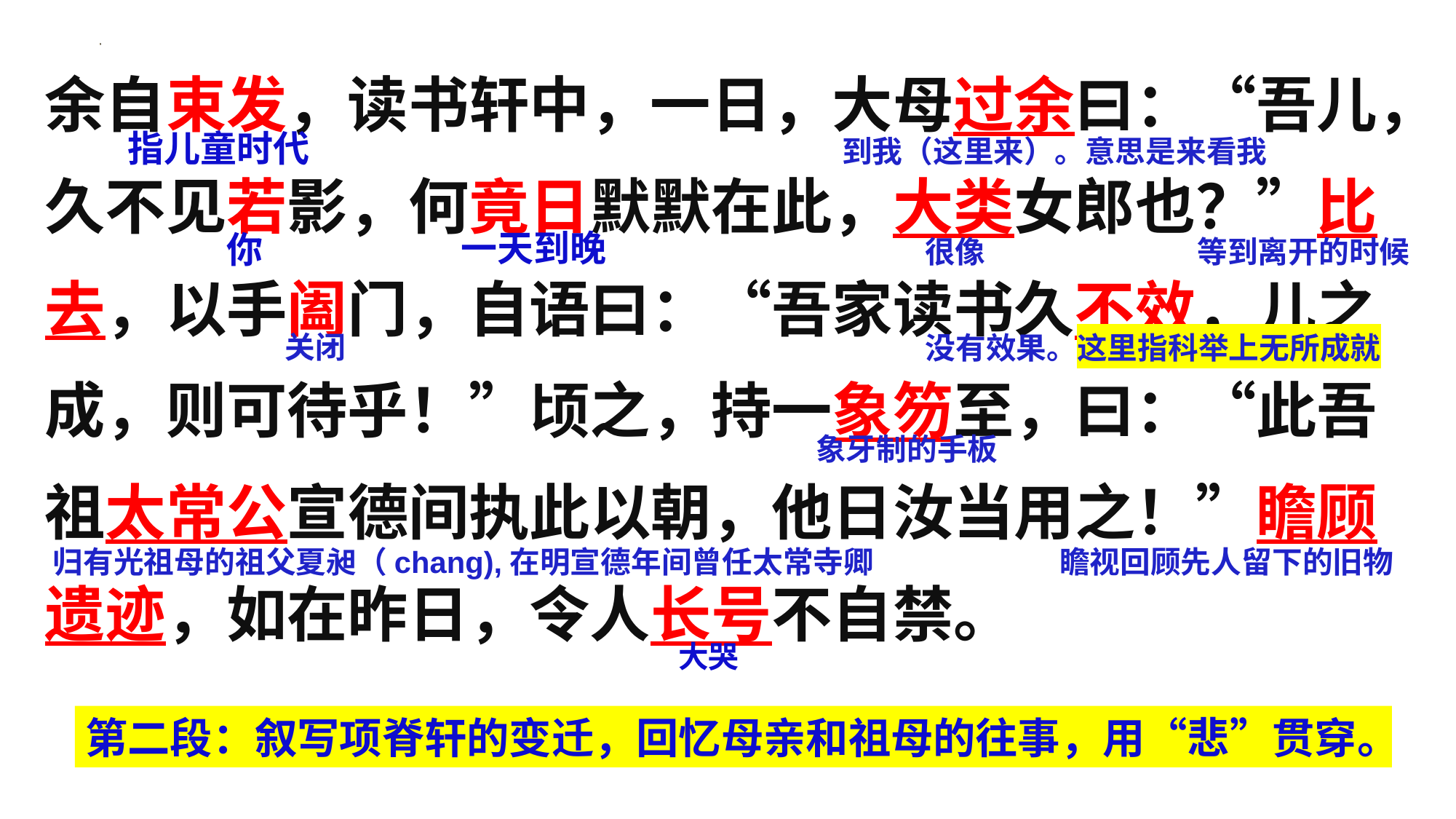

余自束发，读书轩中，一日，大母过余曰：“吾儿，久不见若影，何竟日默默在此，大类女郎也？”比去，以手阖门，自语曰：“吾家读书久不效，儿之成，则可待乎！”顷之，持一象笏至，曰：“此吾祖太常公宣德间执此以朝，他日汝当用之！”瞻顾遗迹，如在昨日，令人长号不自禁。
指儿童时代
到我（这里来）。意思是来看我
一天到晚
你
很像
等到离开的时候
关闭
没有效果。这里指科举上无所成就
象牙制的手板
归有光祖母的祖父夏昶（chang),在明宣德年间曾任太常寺卿
瞻视回顾先人留下的旧物
大哭
第二段：叙写项脊轩的变迁，回忆母亲和祖母的往事，用“悲”贯穿。